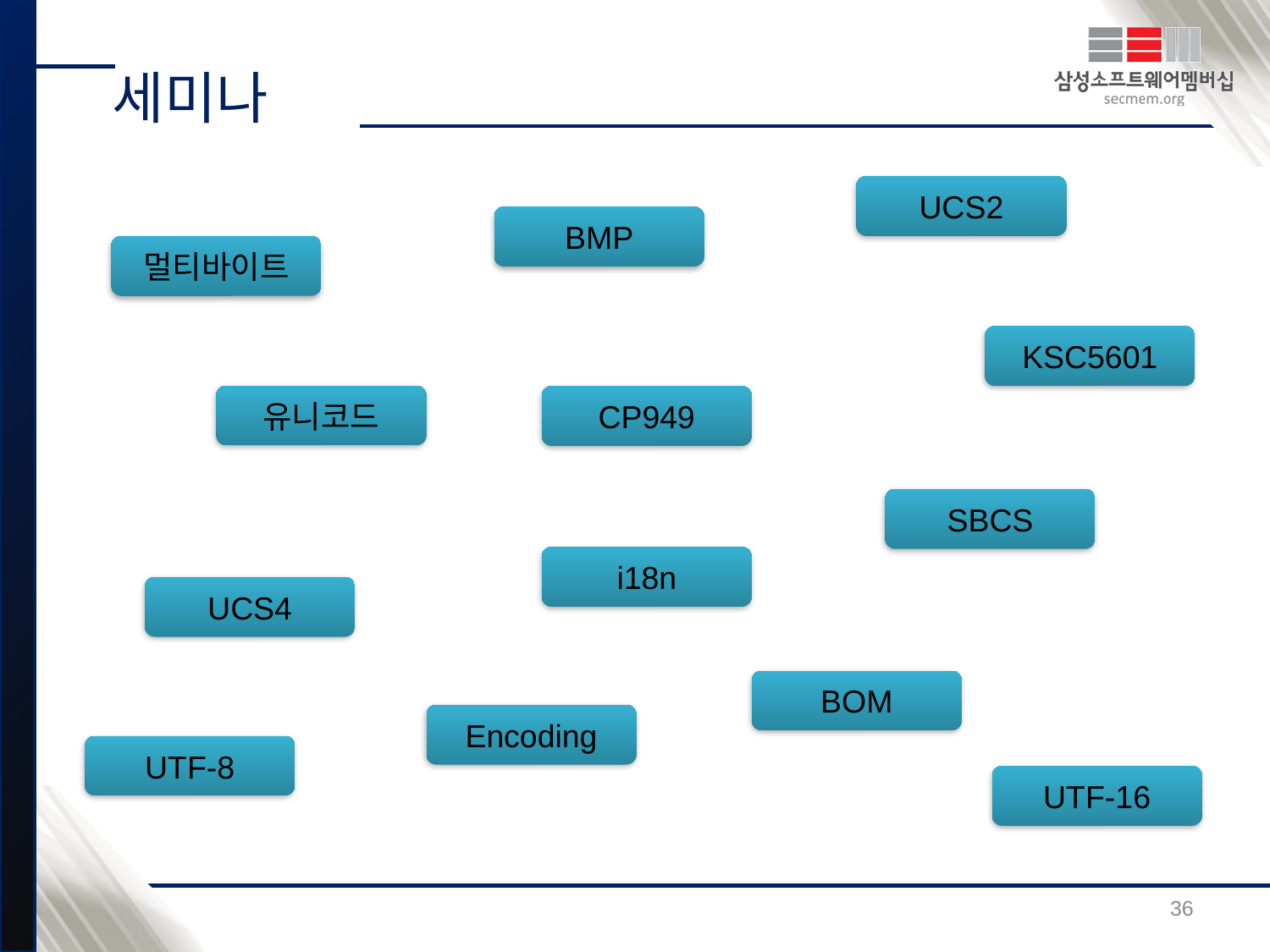

세미나
UCS2
BMP
멀티바이트
KSC5601
유니코드
CP949
SBCS
i18n
UCS4
BOM
Encoding
UTF-8
UTF-16
36